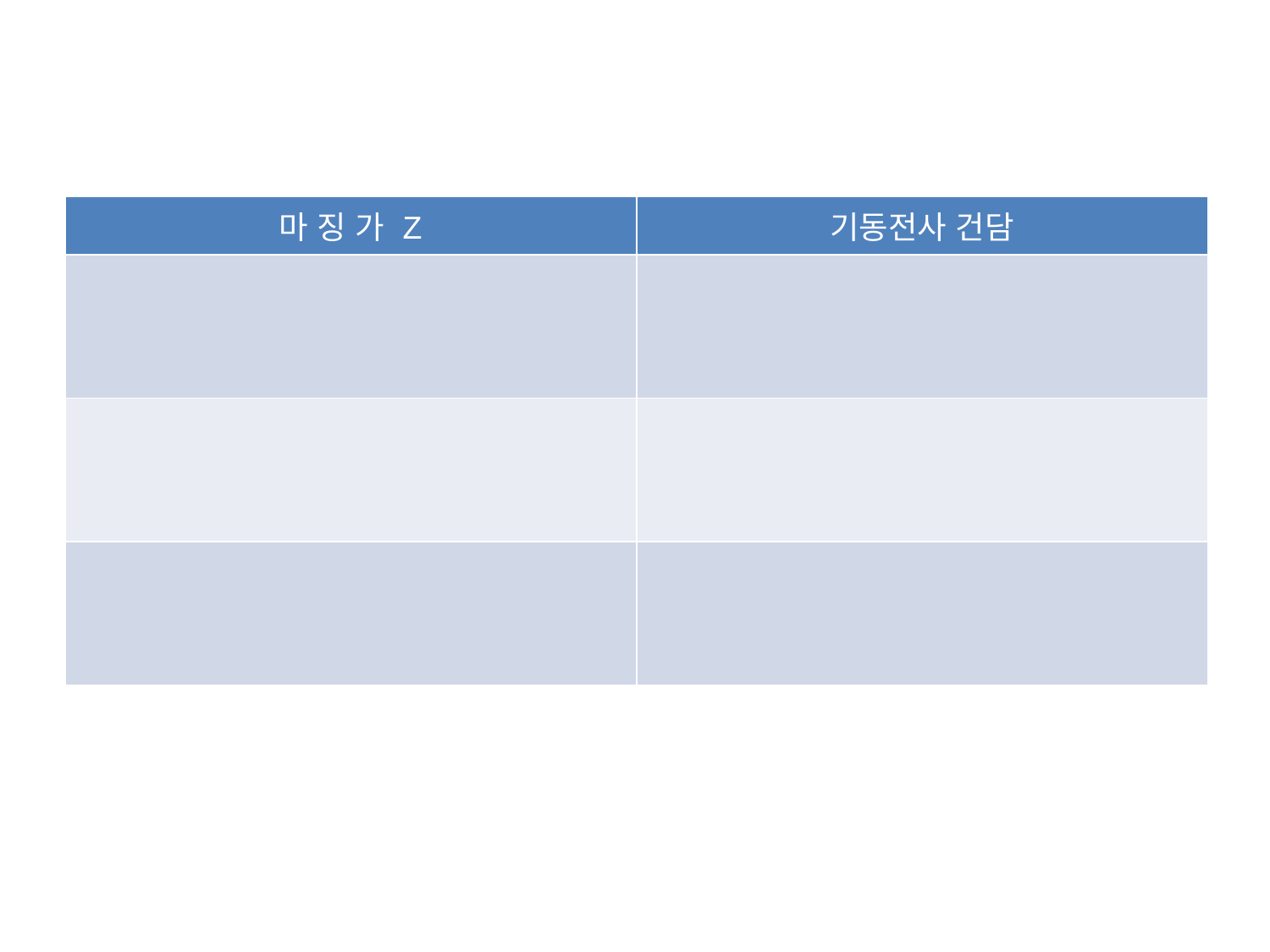

| 마 징 가 Z | 기동전사 건담 |
| --- | --- |
|  |  |
|  |  |
|  |  |